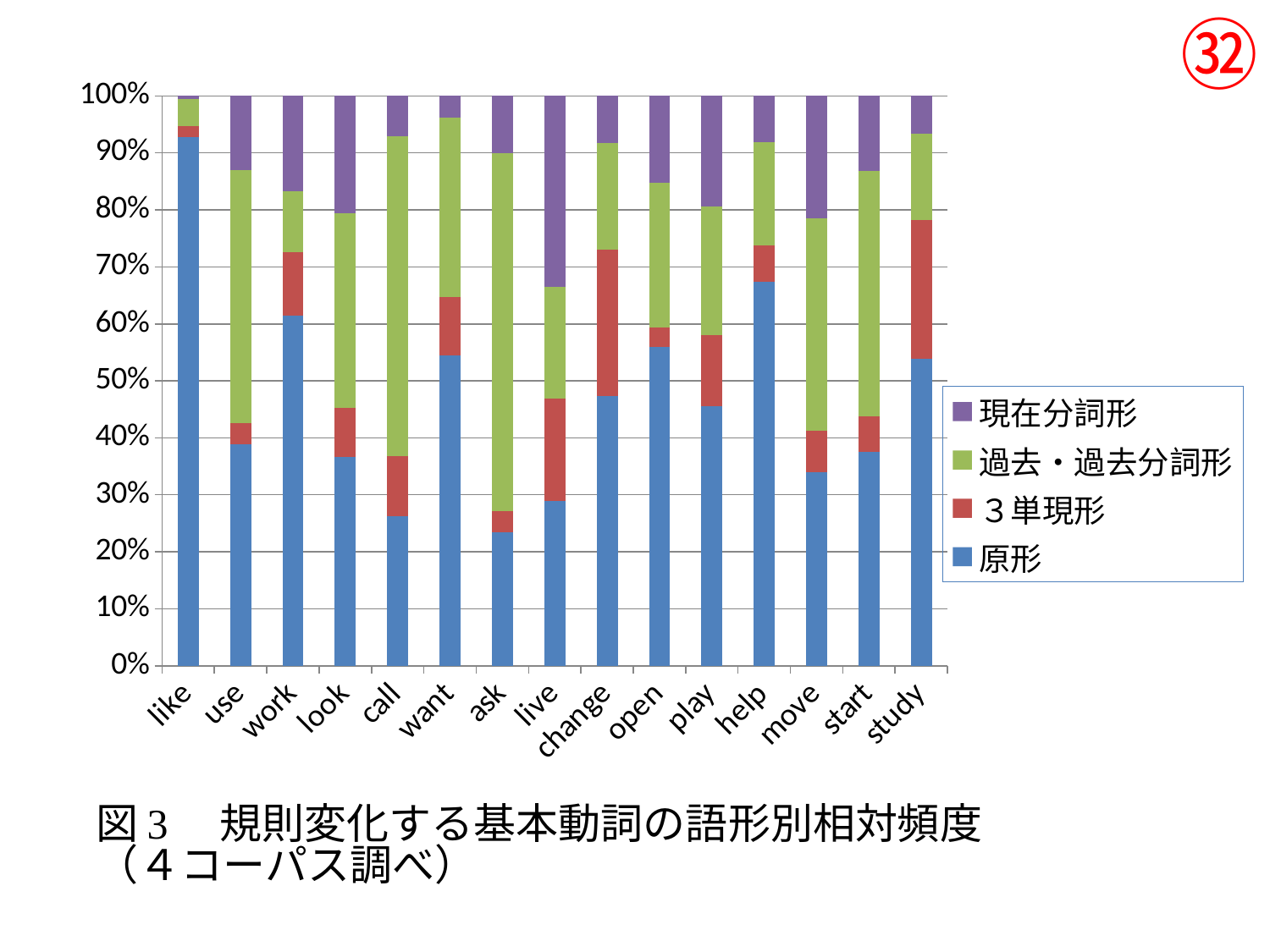

㉜

### Chart

| Category | 原形 | ３単現形 | 過去・過去分詞形 | 現在分詞形 |
|---|---|---|---|---|
| like | 5552.0 | 114.0 | 287.0 | 34.0 |
| use | 2132.0 | 202.0 | 2430.0 | 717.0 |
| work | 3238.0 | 589.0 | 564.0 | 879.0 |
| look | 1697.0 | 397.0 | 1575.0 | 954.0 |
| call | 791.0 | 320.0 | 1692.0 | 212.0 |
| want | 1631.0 | 307.0 | 942.0 | 112.0 |
| ask | 615.0 | 95.0 | 1644.0 | 265.0 |
| live | 738.0 | 458.0 | 498.0 | 854.0 |
| change | 1149.0 | 627.0 | 452.0 | 202.0 |
| open | 1154.0 | 71.0 | 525.0 | 314.0 |
| play | 939.0 | 256.0 | 465.0 | 398.0 |
| help | 1274.0 | 122.0 | 342.0 | 153.0 |
| move | 599.0 | 130.0 | 658.0 | 378.0 |
| start | 632.0 | 105.0 | 727.0 | 221.0 |
| study | 904.0 | 407.0 | 254.0 | 111.0 |